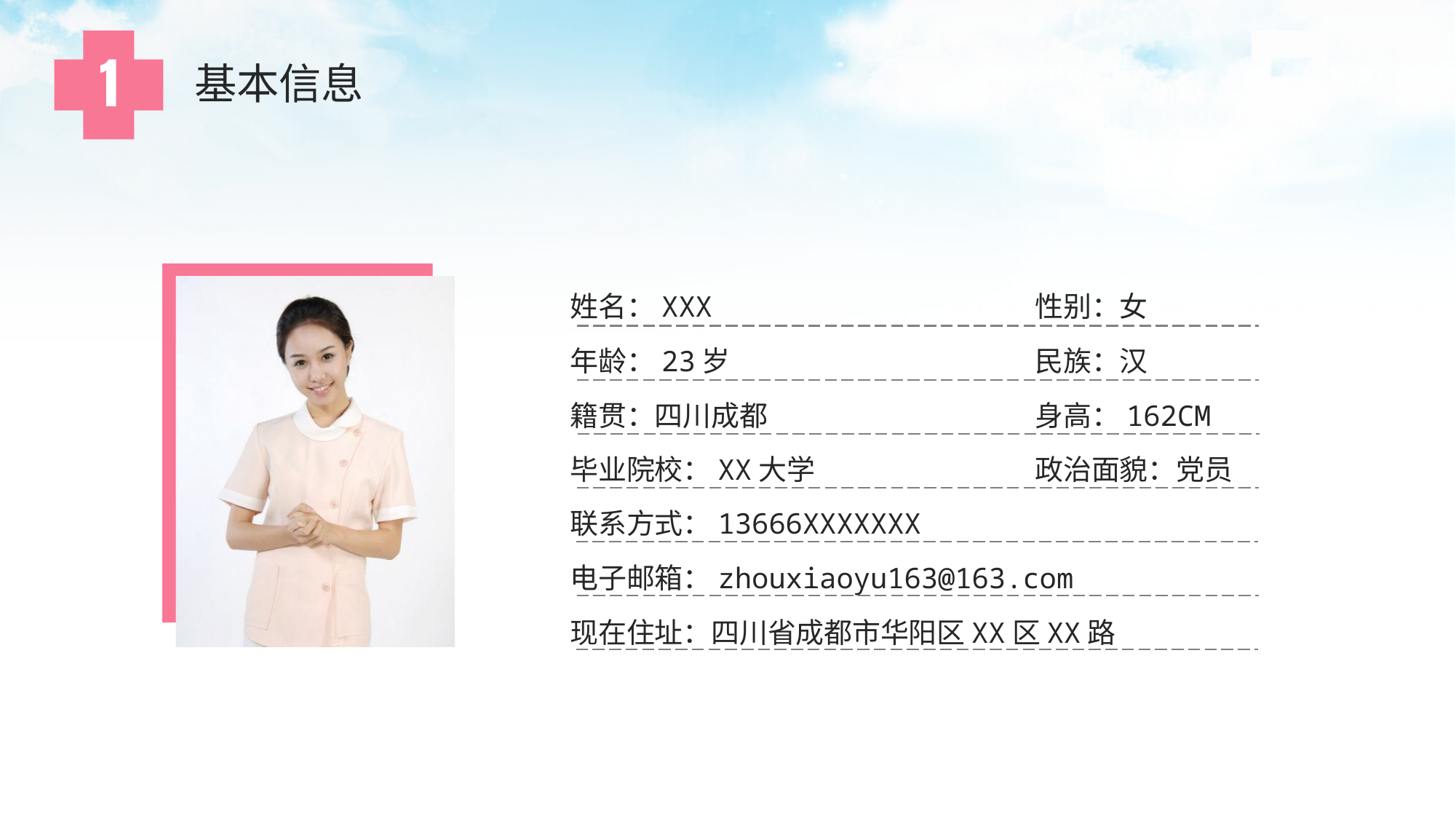

1
基本信息

姓名：XXX
年龄：23岁
籍贯：四川成都
毕业院校：XX大学
联系方式：13666XXXXXXX
电子邮箱：zhouxiaoyu163@163.com
现在住址：四川省成都市华阳区XX区XX路
性别：女
民族：汉
身高：162CM
政治面貌：党员